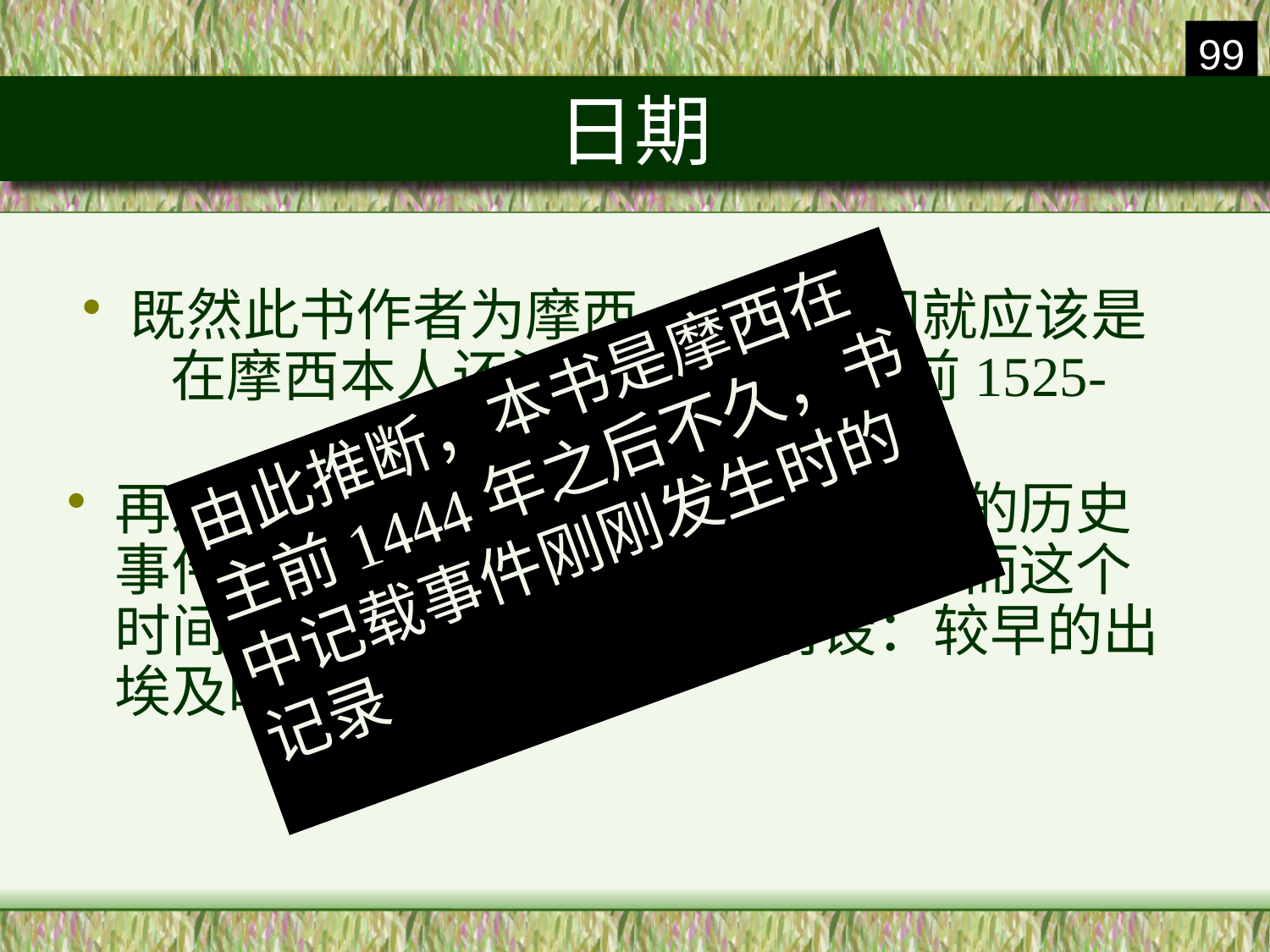

99
# 日期
日期
既然此书作者为摩西，写作时间就应该是在摩西本人还活着的时候（主前1525-1405）
再进一步分析，鉴于出埃及记记载的历史事件止于以色列人在西奈山扎营，而这个时间点便是主前1444年（前设：较早的出埃及时间理论）。
由此推断，本书是摩西在主前1444年之后不久，书中记载事件刚刚发生时的记录